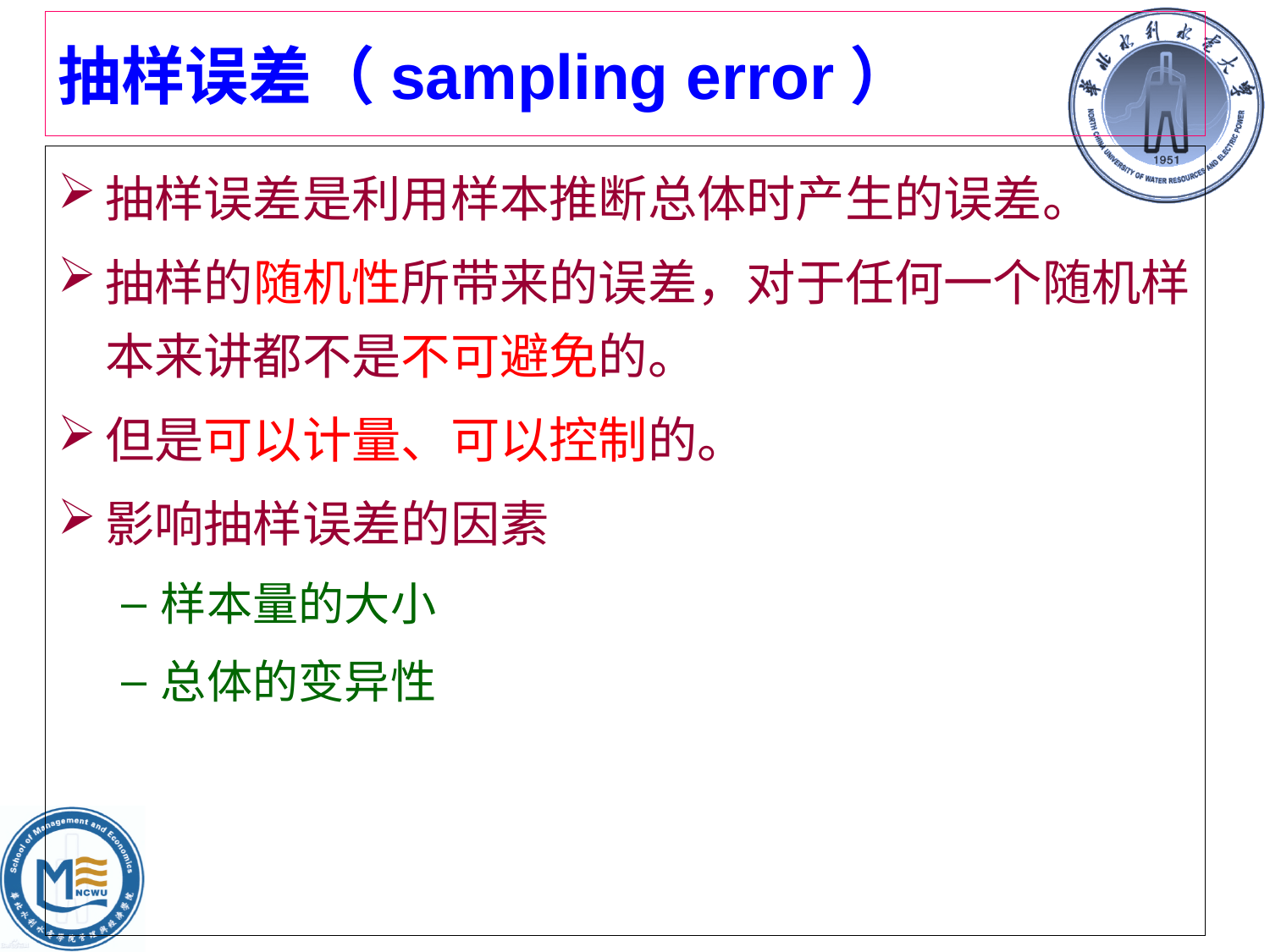

# 抽样误差（sampling error）
抽样误差是利用样本推断总体时产生的误差。
抽样的随机性所带来的误差，对于任何一个随机样本来讲都不是不可避免的。
但是可以计量、可以控制的。
影响抽样误差的因素
样本量的大小
总体的变异性